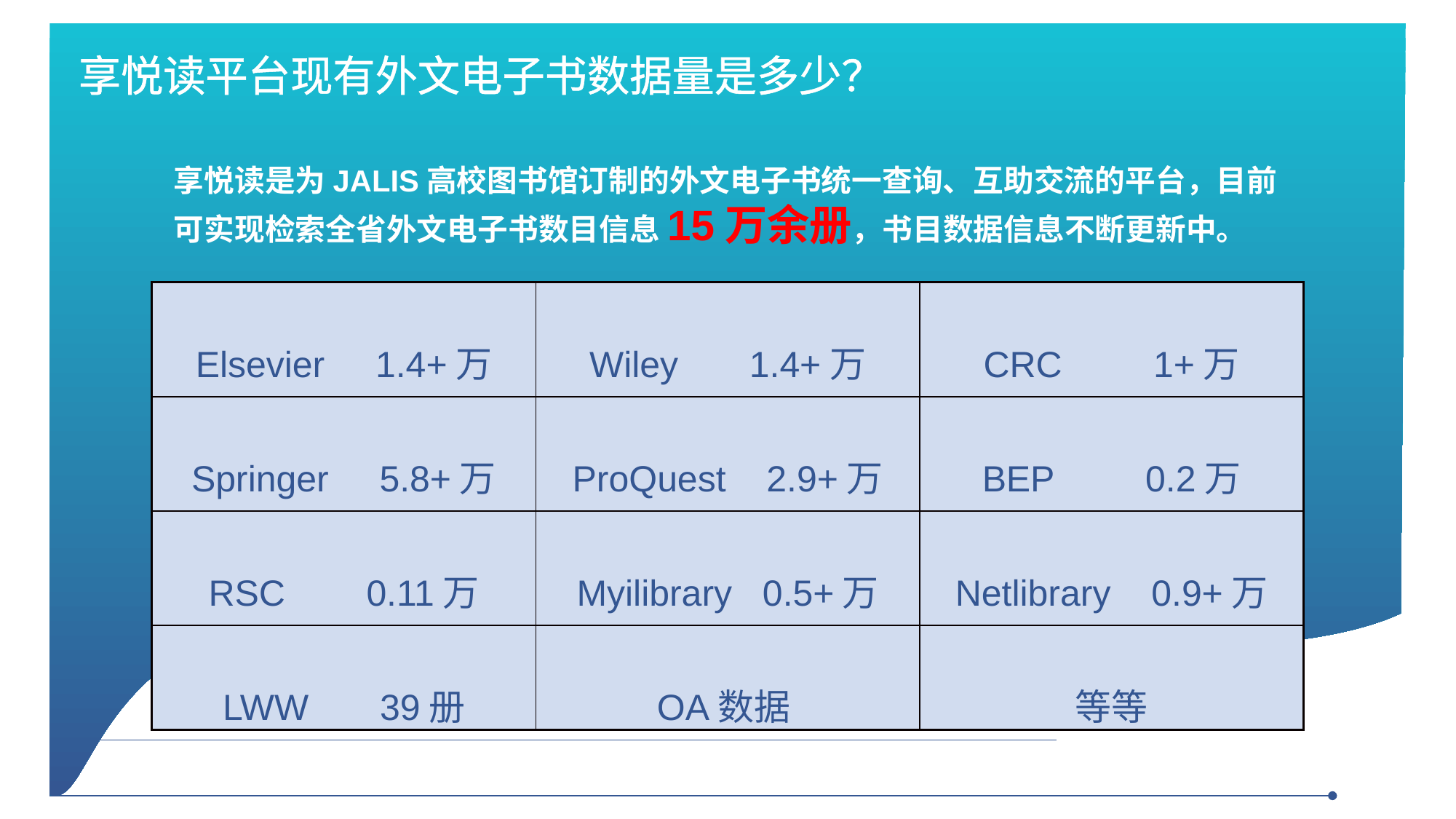

享悦读平台现有外文电子书数据量是多少？
享悦读是为JALIS高校图书馆订制的外文电子书统一查询、互助交流的平台，目前可实现检索全省外文电子书数目信息15万余册，书目数据信息不断更新中。
| Elsevier 1.4+万 | Wiley 1.4+万 | CRC 1+万 |
| --- | --- | --- |
| Springer 5.8+万 | ProQuest 2.9+万 | BEP 0.2万 |
| RSC 0.11万 | Myilibrary 0.5+万 | Netlibrary 0.9+万 |
| LWW 39册 | OA数据 | 等等 |